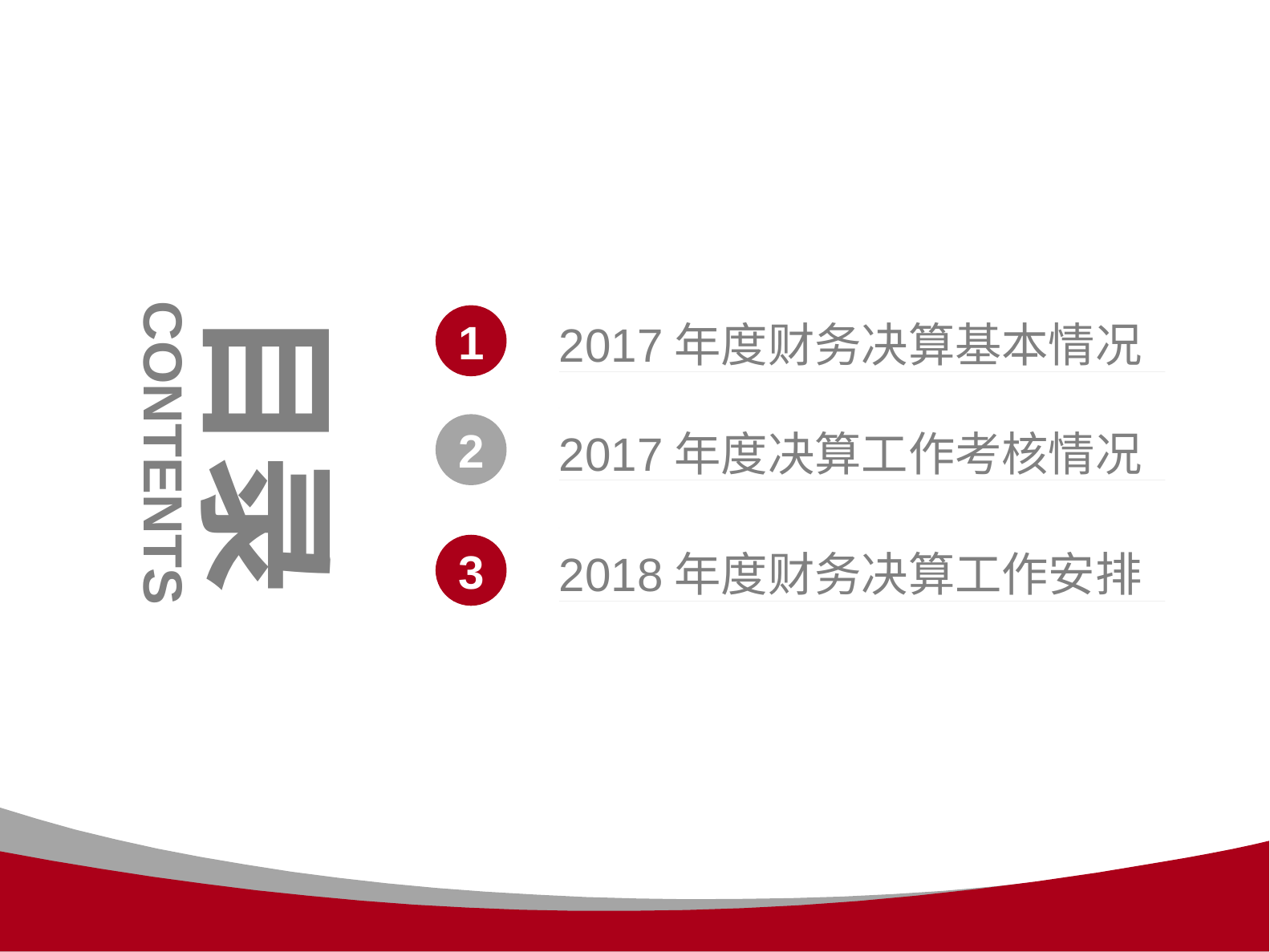

目录
2017年度财务决算基本情况
1
2017年度决算工作考核情况
2
CONTENTS
2018年度财务决算工作安排
3